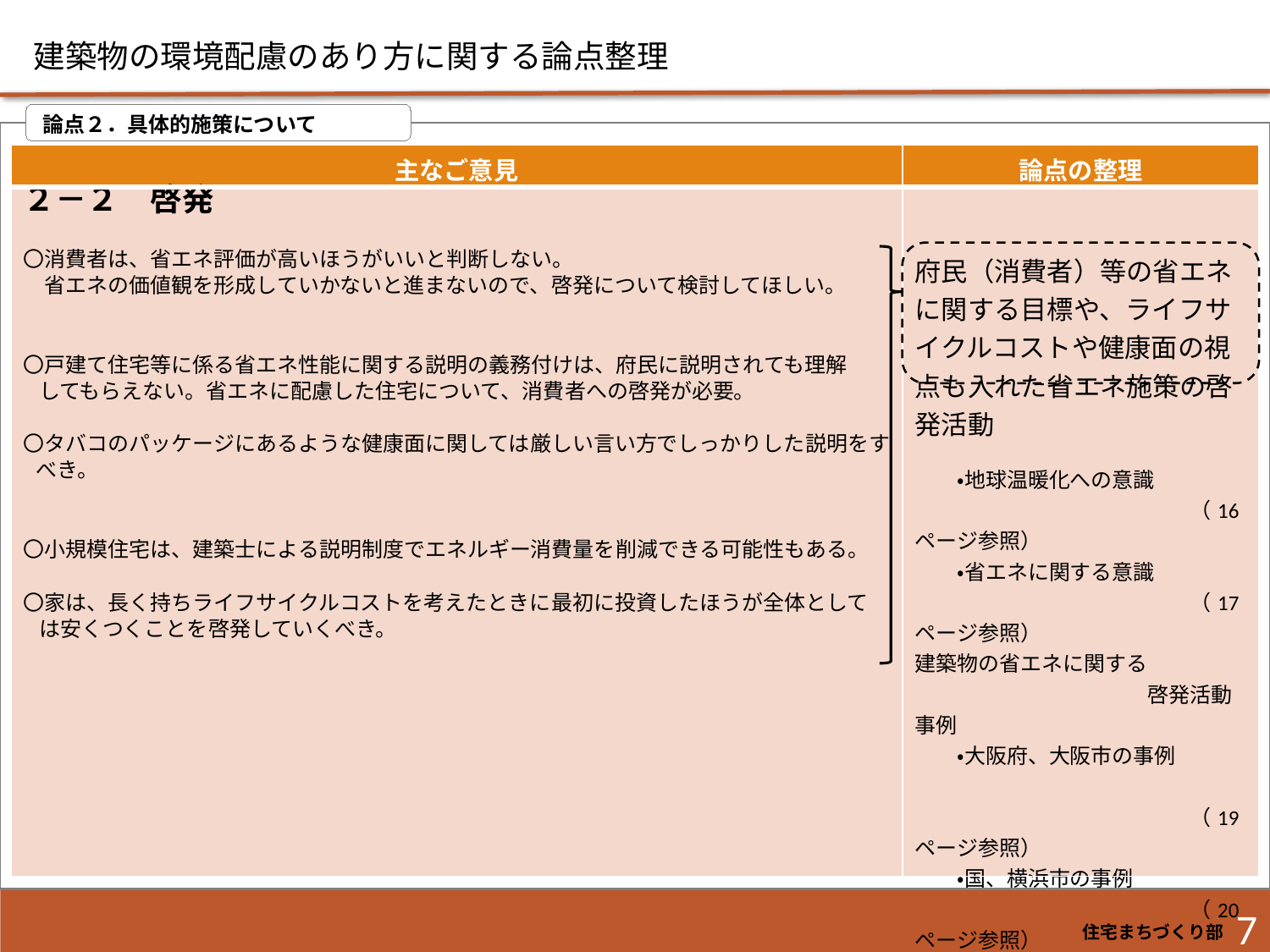

建築物の環境配慮のあり方に関する論点整理
 論点２．具体的施策について

| 主なご意見 | 論点の整理 |
| --- | --- |
| ２－２　啓発 〇消費者は、省エネ評価が高いほうがいいと判断しない。 　省エネの価値観を形成していかないと進まないので、啓発について検討してほしい。 〇戸建て住宅等に係る省エネ性能に関する説明の義務付けは、府民に説明されても理解 してもらえない。省エネに配慮した住宅について、消費者への啓発が必要。 〇タバコのパッケージにあるような健康面に関しては厳しい言い方でしっかりした説明をすべき。 〇小規模住宅は、建築士による説明制度でエネルギー消費量を削減できる可能性もある。 〇家は、長く持ちライフサイクルコストを考えたときに最初に投資したほうが全体として は安くつくことを啓発していくべき。 | 府民（消費者）等の省エネに関する目標や、ライフサイクルコストや健康面の視点も入れた省エネ施策の啓発活動　 　　・地球温暖化への意識 　　　　　　　　　　　　　（16ページ参照） 　　・省エネに関する意識 　　　　　　　　　　　　　（17ページ参照） 建築物の省エネに関する 　　　　　　　　　　　啓発活動事例 　　・大阪府、大阪市の事例　　　　 　　　　　　　　　　　　　（19ページ参照） 　　・国、横浜市の事例 　　　　　　　　　　　　　（20ページ参照） |

7
住宅まちづくり部